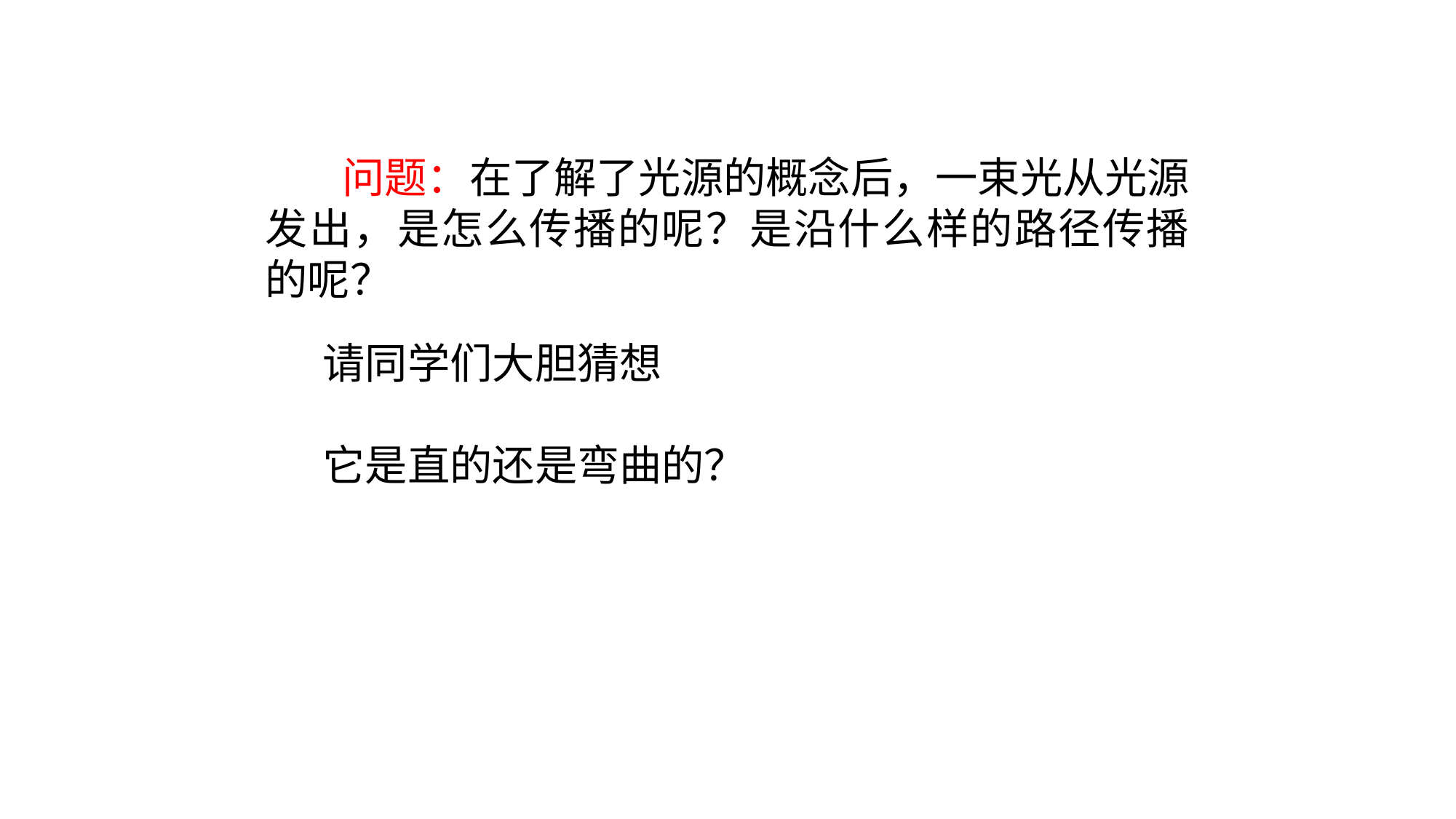

#
       问题：在了解了光源的概念后，一束光从光源发出，是怎么传播的呢？是沿什么样的路径传播的呢？

     请同学们大胆猜想

     它是直的还是弯曲的？